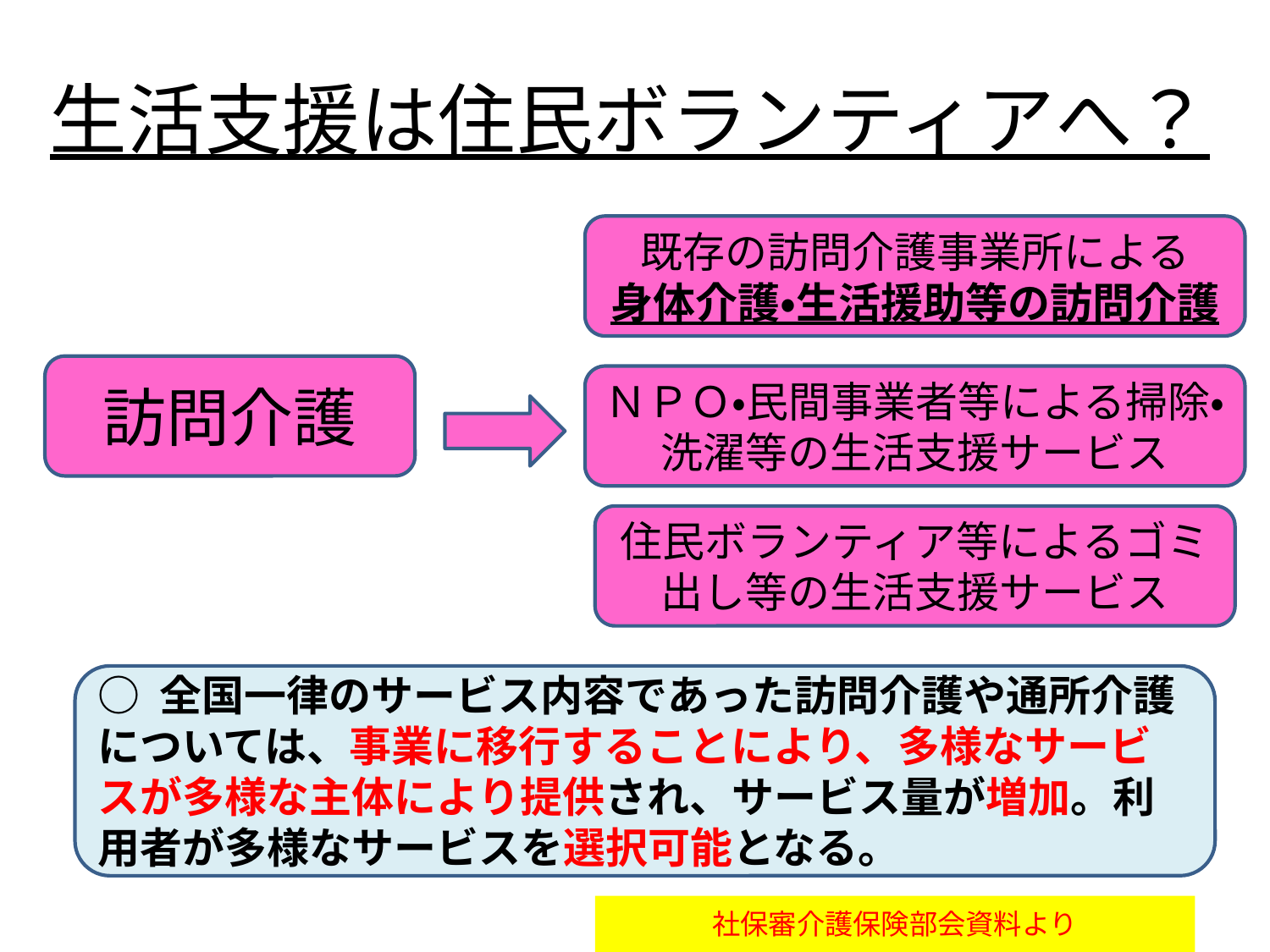

# 生活支援は住民ボランティアへ？
既存の訪問介護事業所による
身体介護・生活援助等の訪問介護
訪問介護
ＮＰＯ・民間事業者等による掃除・洗濯等の生活支援サービス

住民ボランティア等によるゴミ出し等の生活支援サービス
○ 全国一律のサービス内容であった訪問介護や通所介護については、事業に移行することにより、多様なサービスが多様な主体により提供され、サービス量が増加。利用者が多様なサービスを選択可能となる。
社保審介護保険部会資料より